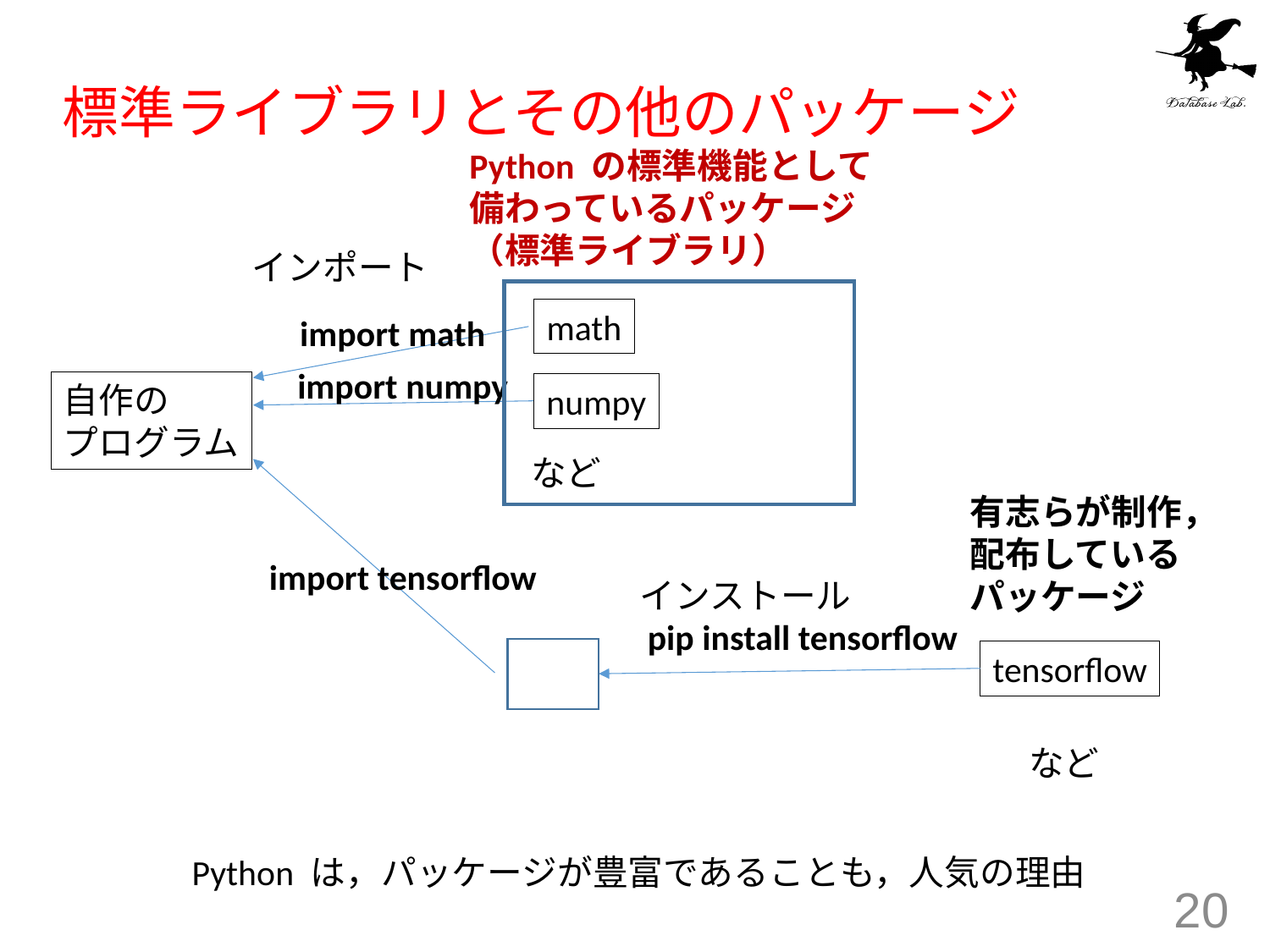

# 標準ライブラリとその他のパッケージ
Python の標準機能として
備わっているパッケージ
（標準ライブラリ）
インポート

math
import math
import numpy
自作の
プログラム
numpy
など
有志らが制作，
配布している
パッケージ
import tensorflow
インストール
pip install tensorflow

tensorflow
など
Python は，パッケージが豊富であることも，人気の理由
20